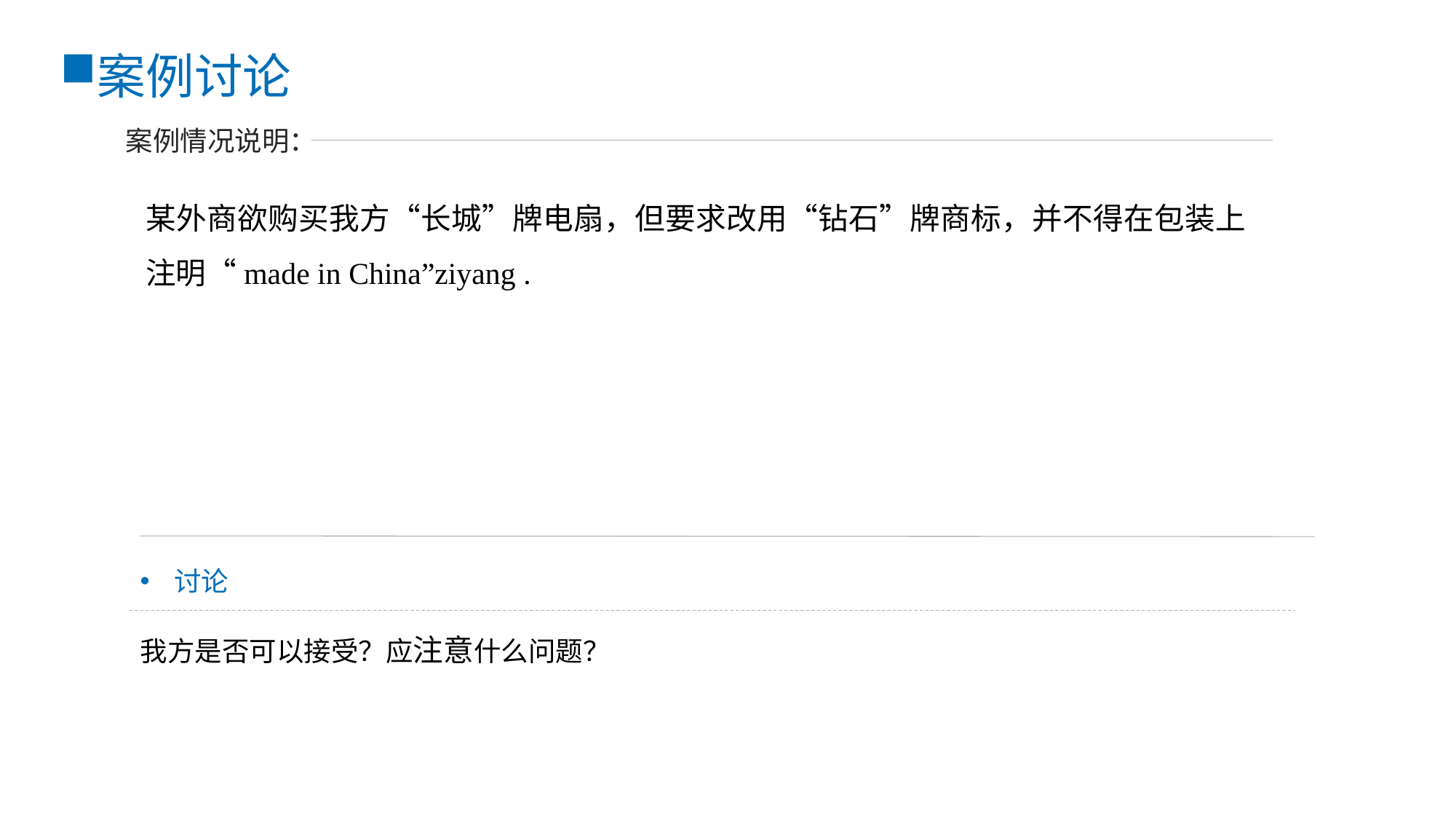

案例讨论
案例情况说明：
某外商欲购买我方“长城”牌电扇，但要求改用“钻石”牌商标，并不得在包装上注明“made in China”ziyang .
讨论
我方是否可以接受？应注意什么问题？